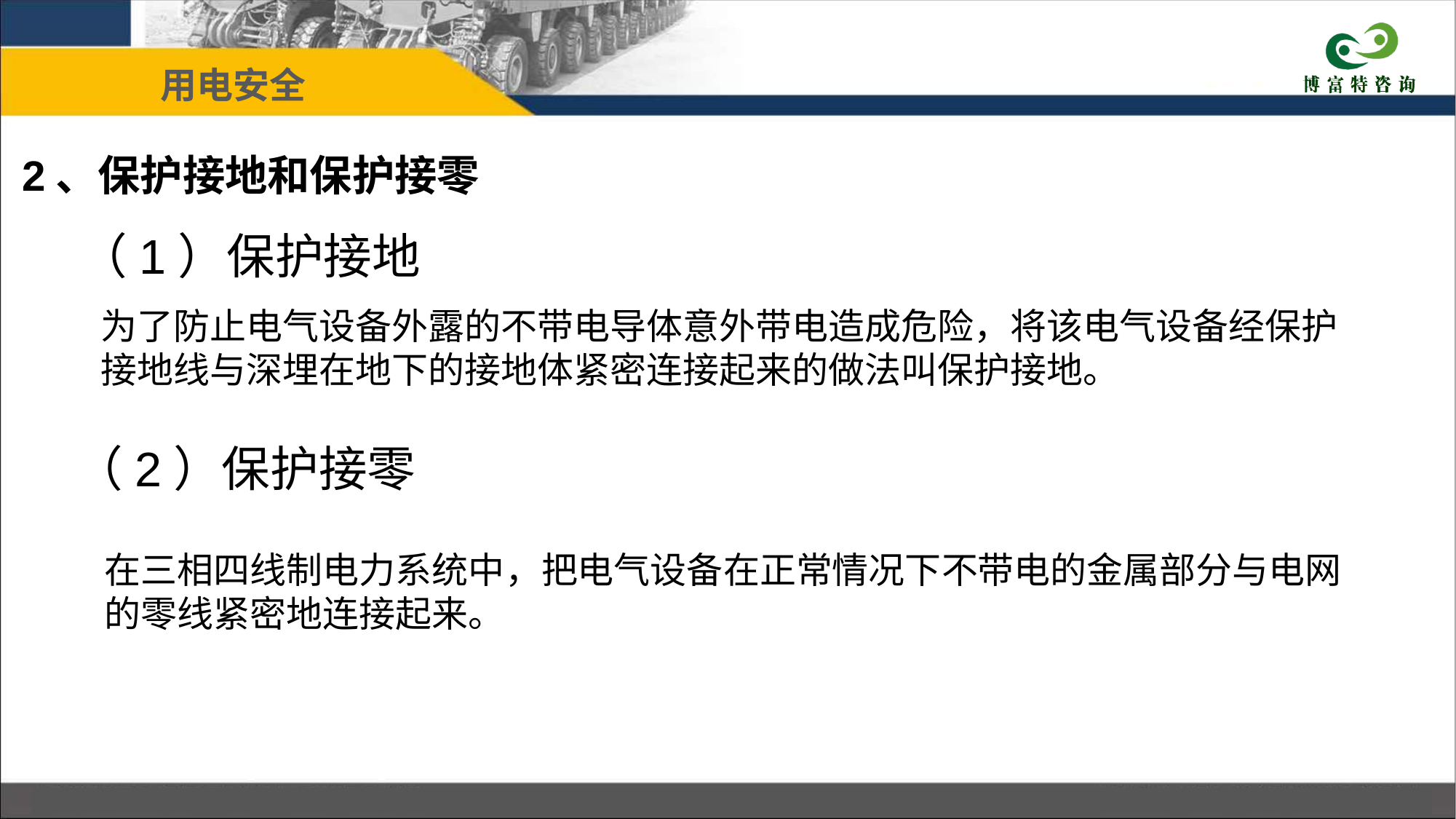

用电安全
2、保护接地和保护接零
目   录
（1）保护接地
为了防止电气设备外露的不带电导体意外带电造成危险，将该电气设备经保护接地线与深埋在地下的接地体紧密连接起来的做法叫保护接地。
（2）保护接零
在三相四线制电力系统中，把电气设备在正常情况下不带电的金属部分与电网的零线紧密地连接起来。